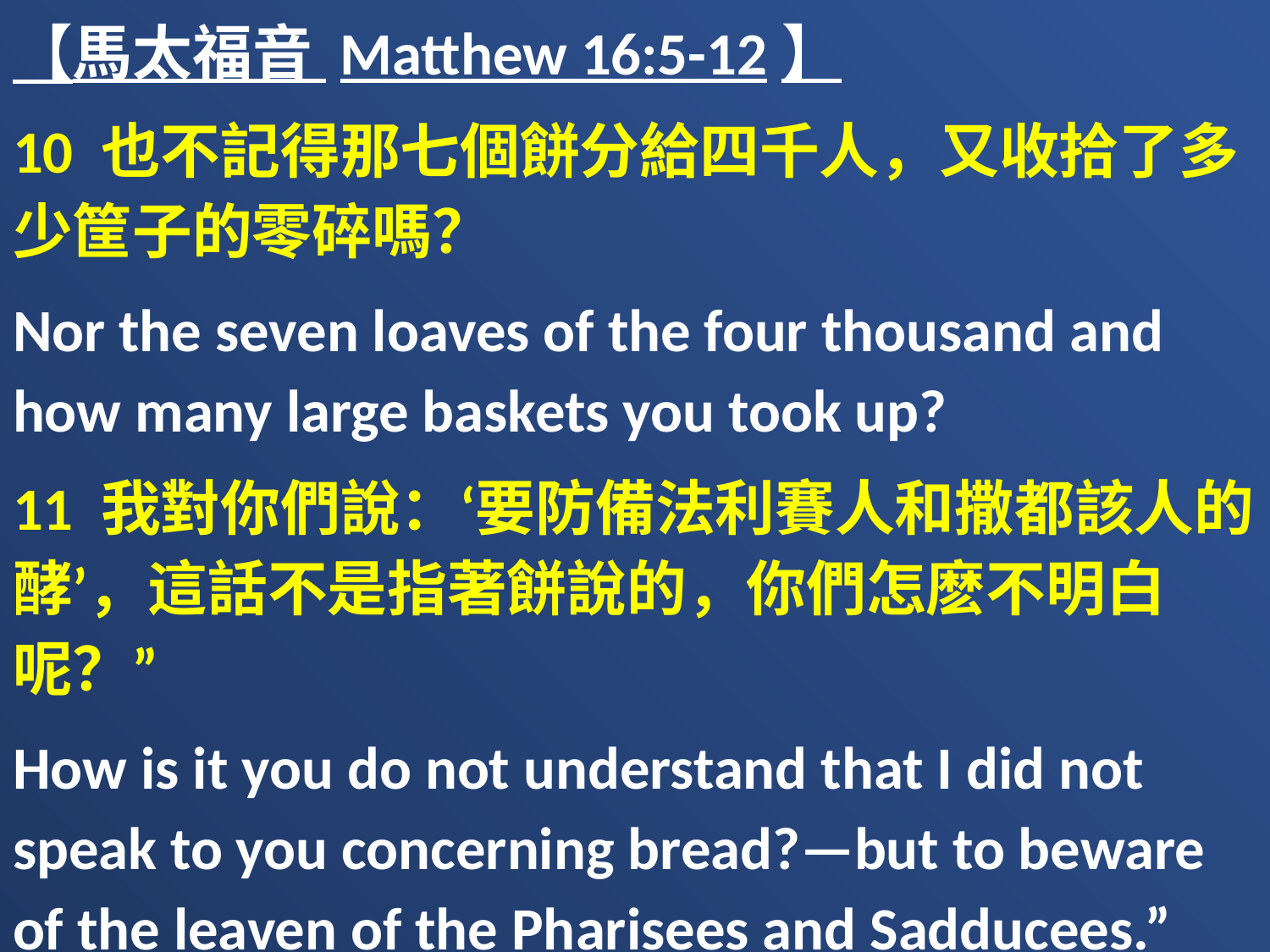

【馬太福音 Matthew 16:5-12】
10 也不記得那七個餅分給四千人，又收拾了多少筐子的零碎嗎？
Nor the seven loaves of the four thousand and how many large baskets you took up?
11 我對你們說：‘要防備法利賽人和撒都該人的酵’，這話不是指著餅說的，你們怎麽不明白呢？”
How is it you do not understand that I did not speak to you concerning bread?—but to beware of the leaven of the Pharisees and Sadducees.”